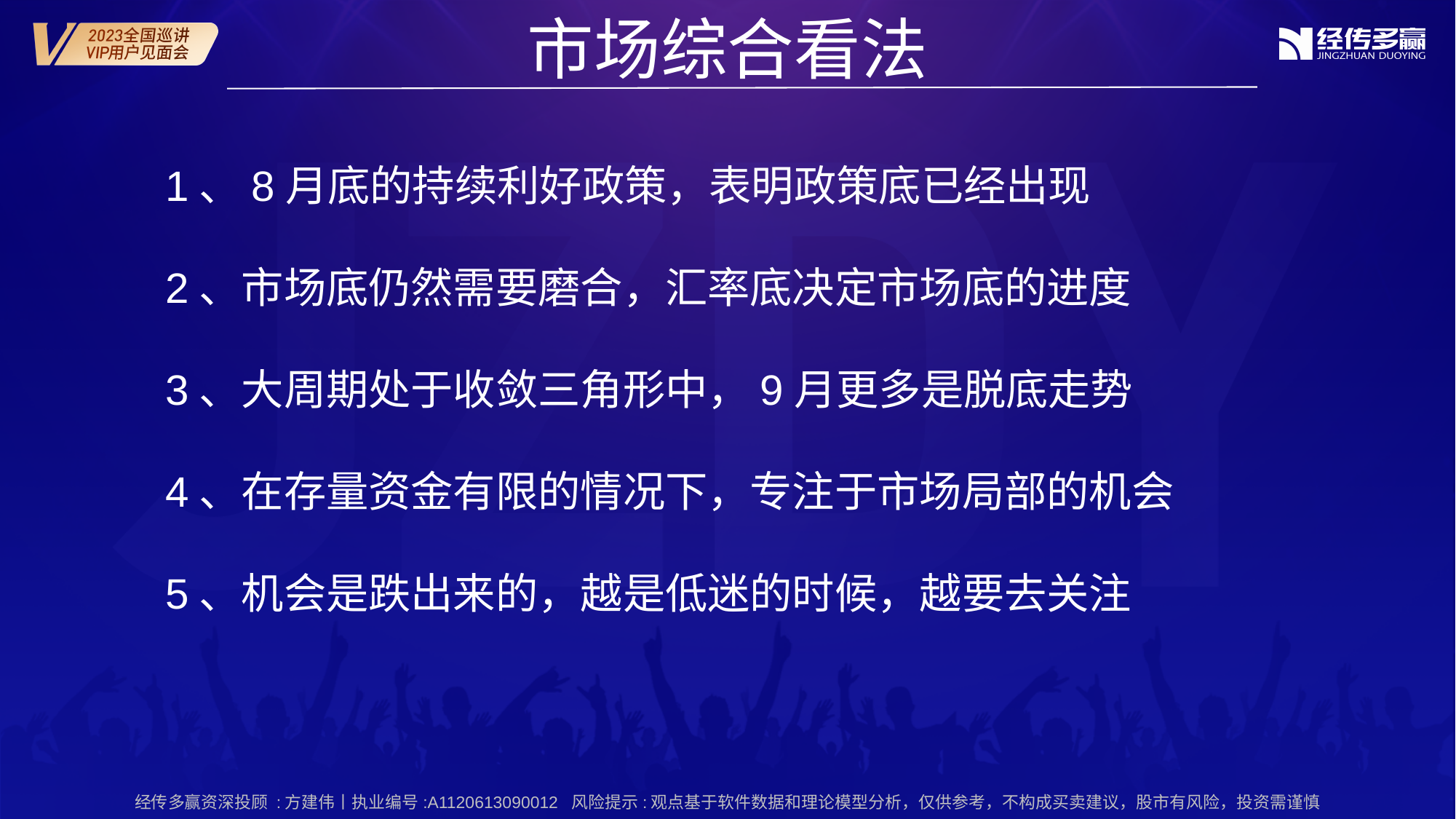

市场综合看法
1、8月底的持续利好政策，表明政策底已经出现

2、市场底仍然需要磨合，汇率底决定市场底的进度

3、大周期处于收敛三角形中，9月更多是脱底走势

4、在存量资金有限的情况下，专注于市场局部的机会

5、机会是跌出来的，越是低迷的时候，越要去关注